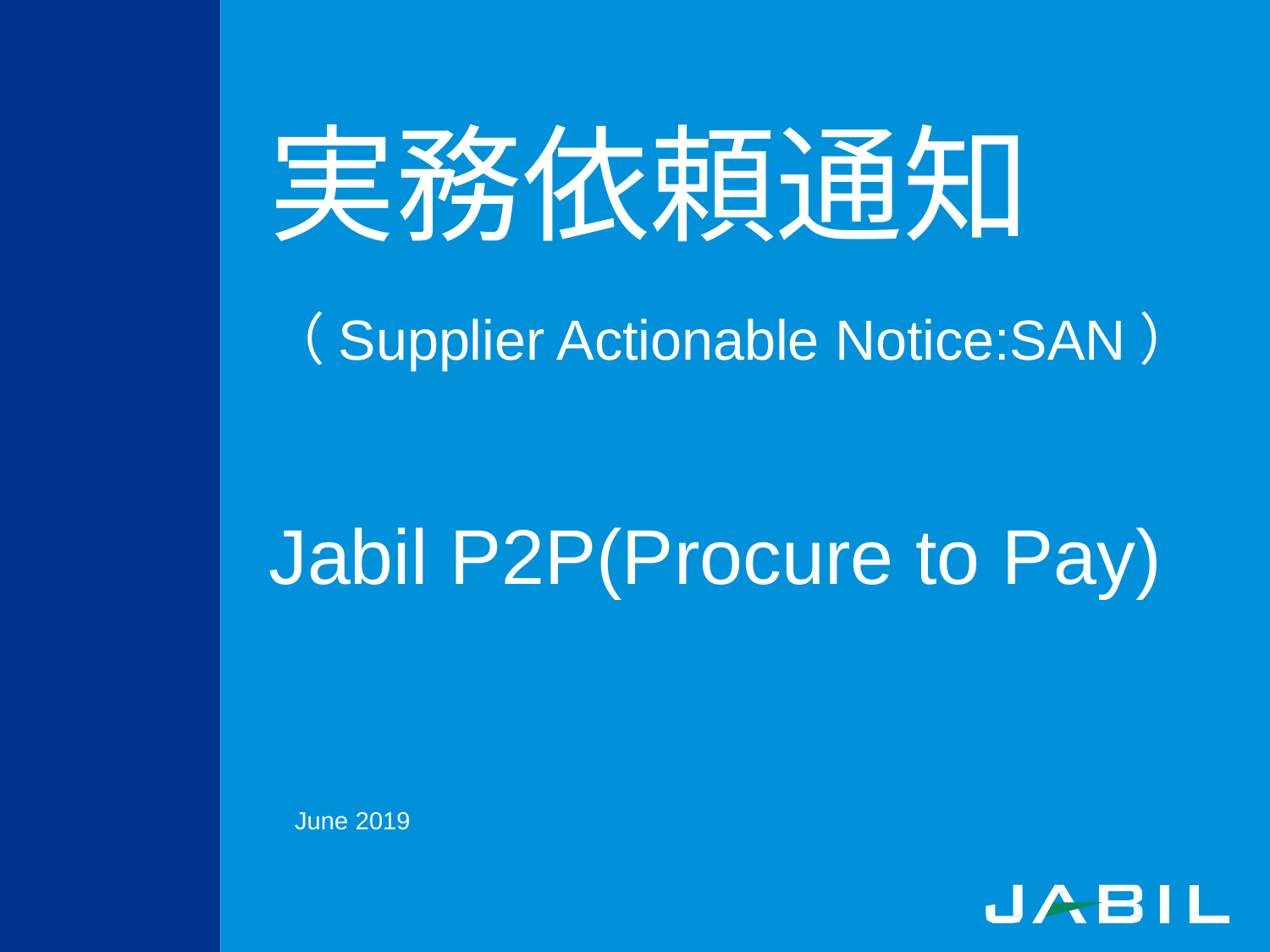

# 実務依頼通知 （Supplier Actionable Notice:SAN） Jabil P2P(Procure to Pay)
June 2019